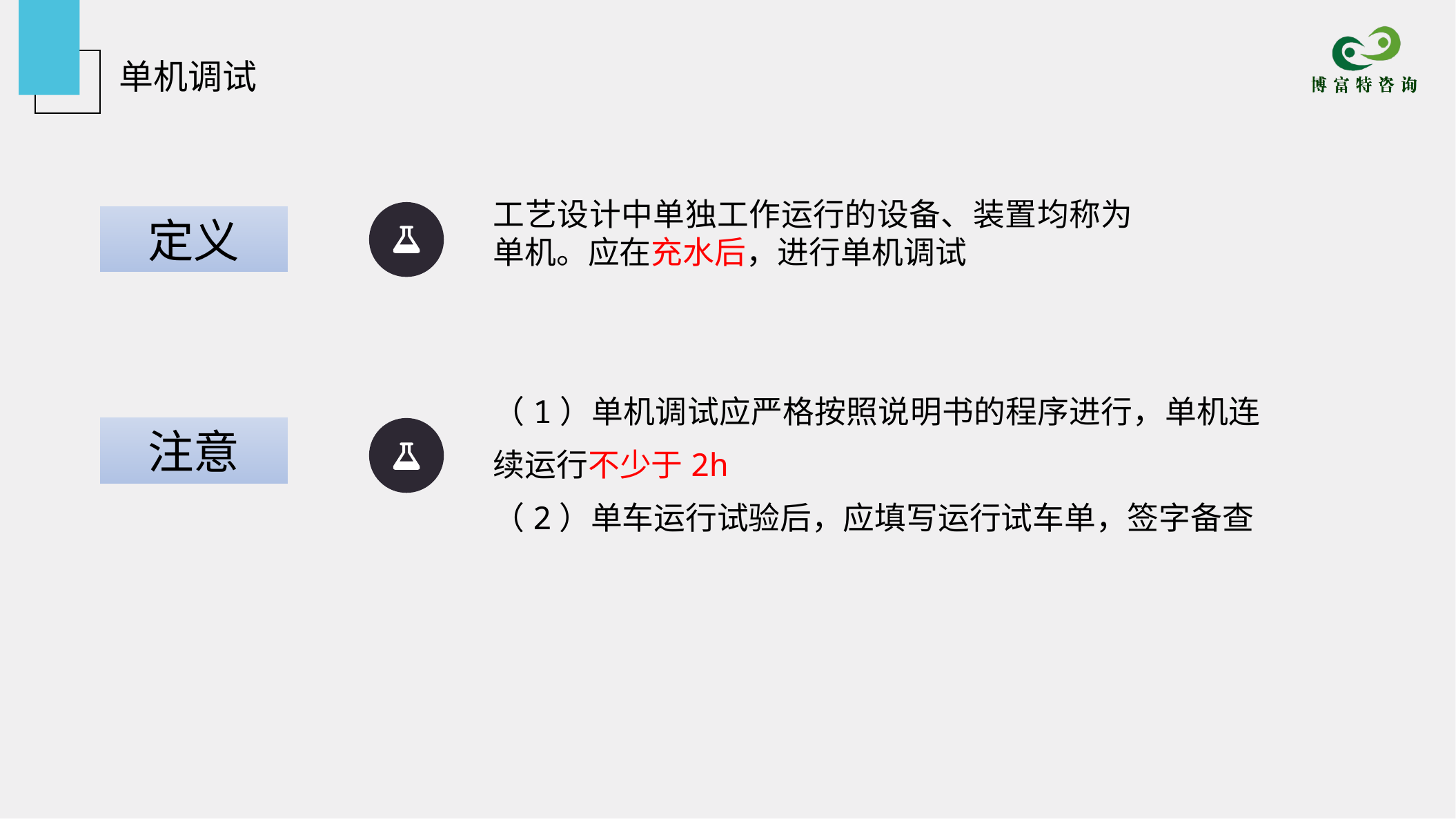

单机调试
工艺设计中单独工作运行的设备、装置均称为单机。应在充水后，进行单机调试

定义

（1）单机调试应严格按照说明书的程序进行，单机连续运行不少于2h
（2）单车运行试验后，应填写运行试车单，签字备查
注意